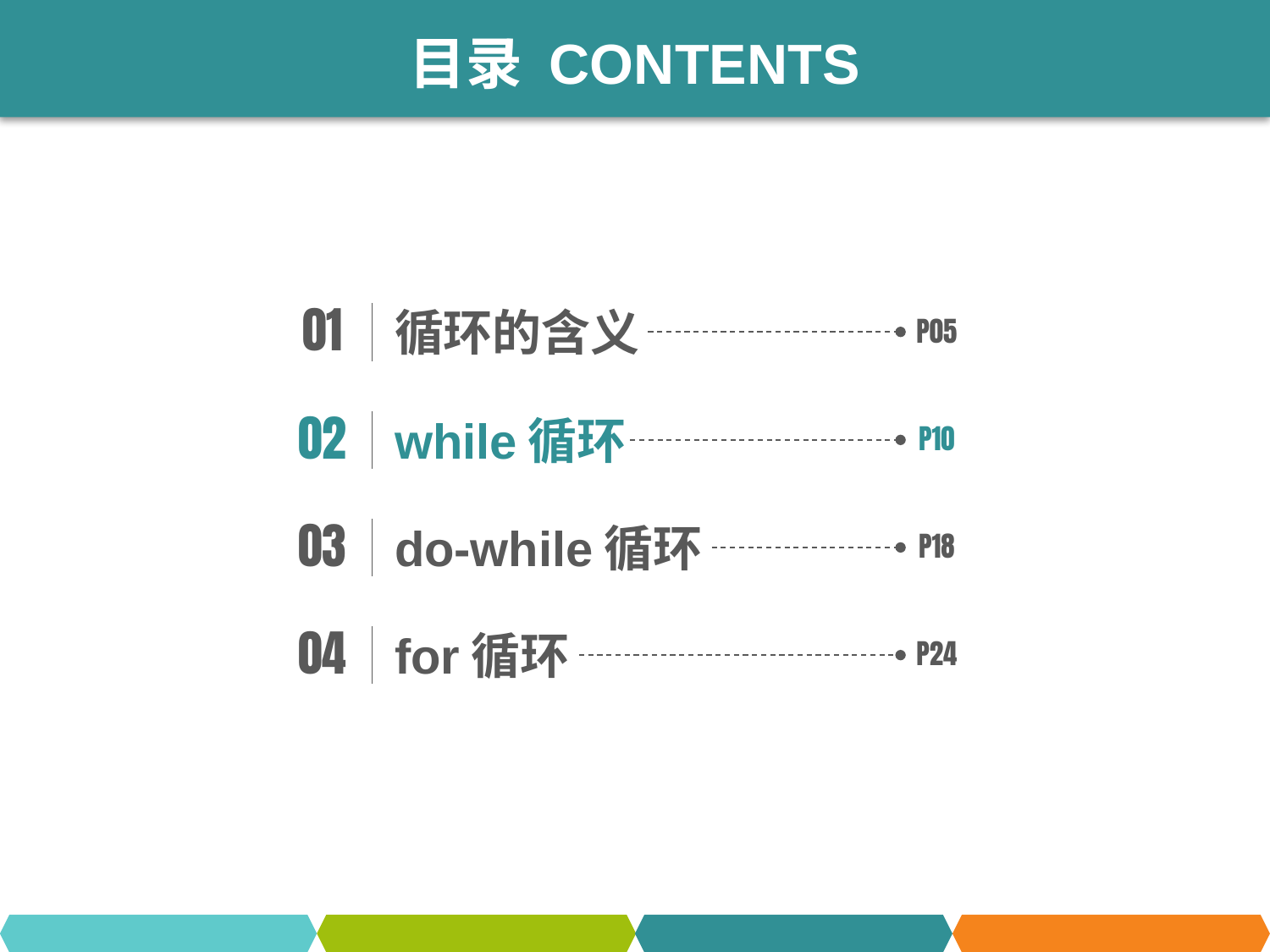

目录 CONTENTS
01
循环的含义
P05
02
while循环
P10
03
do-while循环
P18
04
for循环
P24